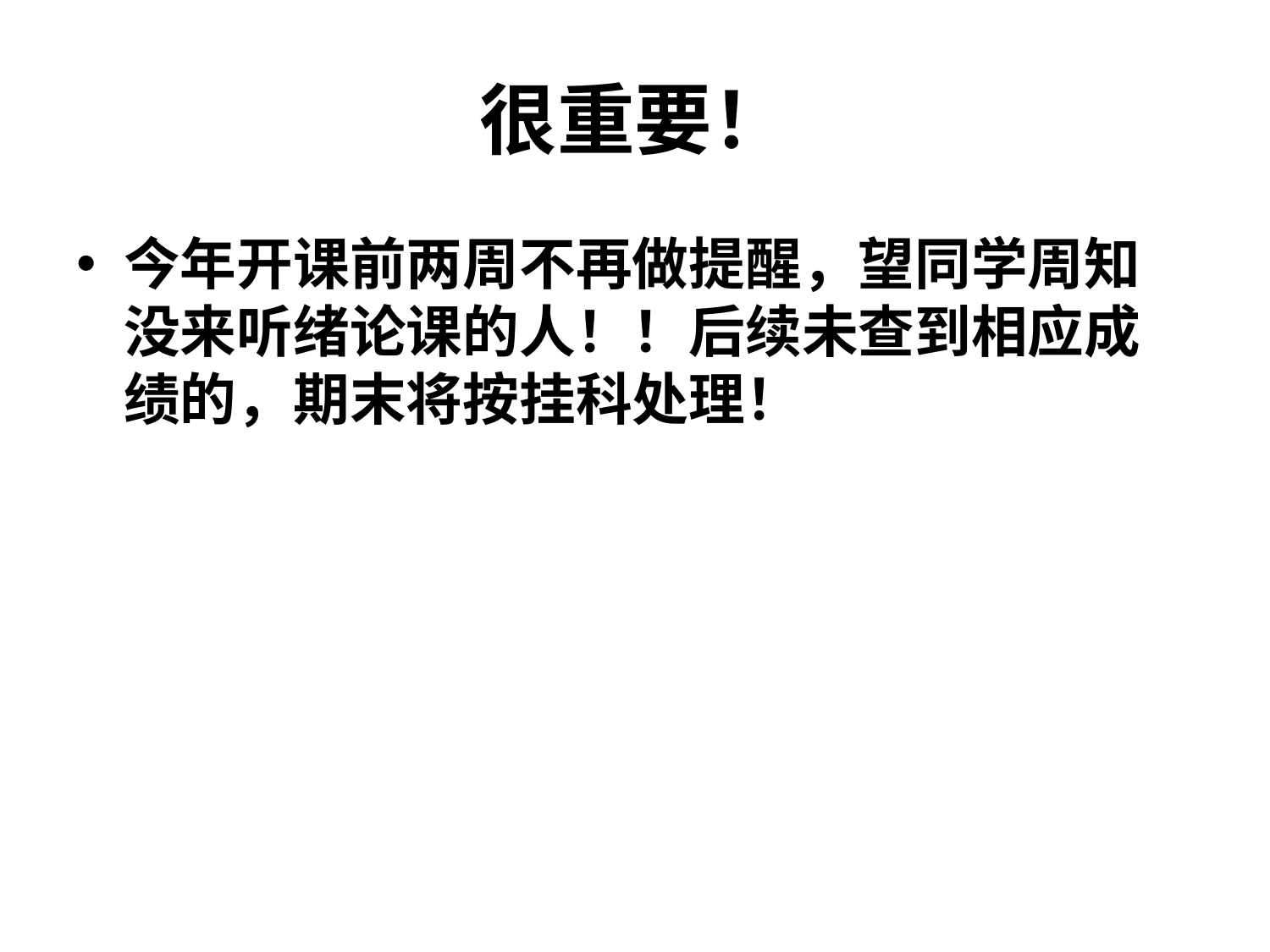

# 很重要！
今年开课前两周不再做提醒，望同学周知没来听绪论课的人！！后续未查到相应成绩的，期末将按挂科处理！